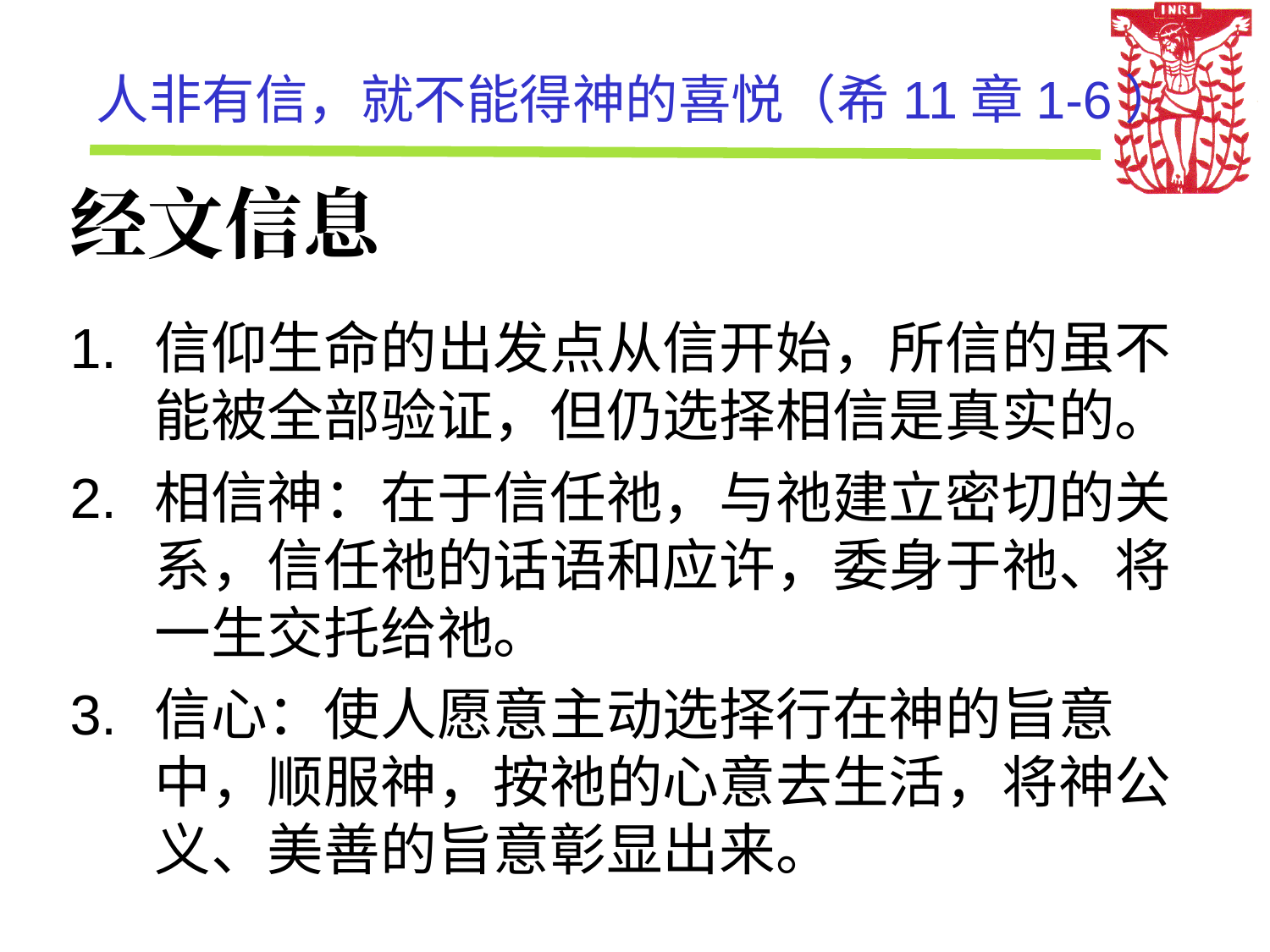

# 人非有信，就不能得神的喜悦（希11章1-6）
经文信息
信仰生命的出发点从信开始，所信的虽不能被全部验证，但仍选择相信是真实的。
相信神：在于信任祂，与祂建立密切的关系，信任祂的话语和应许，委身于祂、将一生交托给祂。
信心：使人愿意主动选择行在神的旨意中，顺服神，按祂的心意去生活，将神公义、美善的旨意彰显出来。